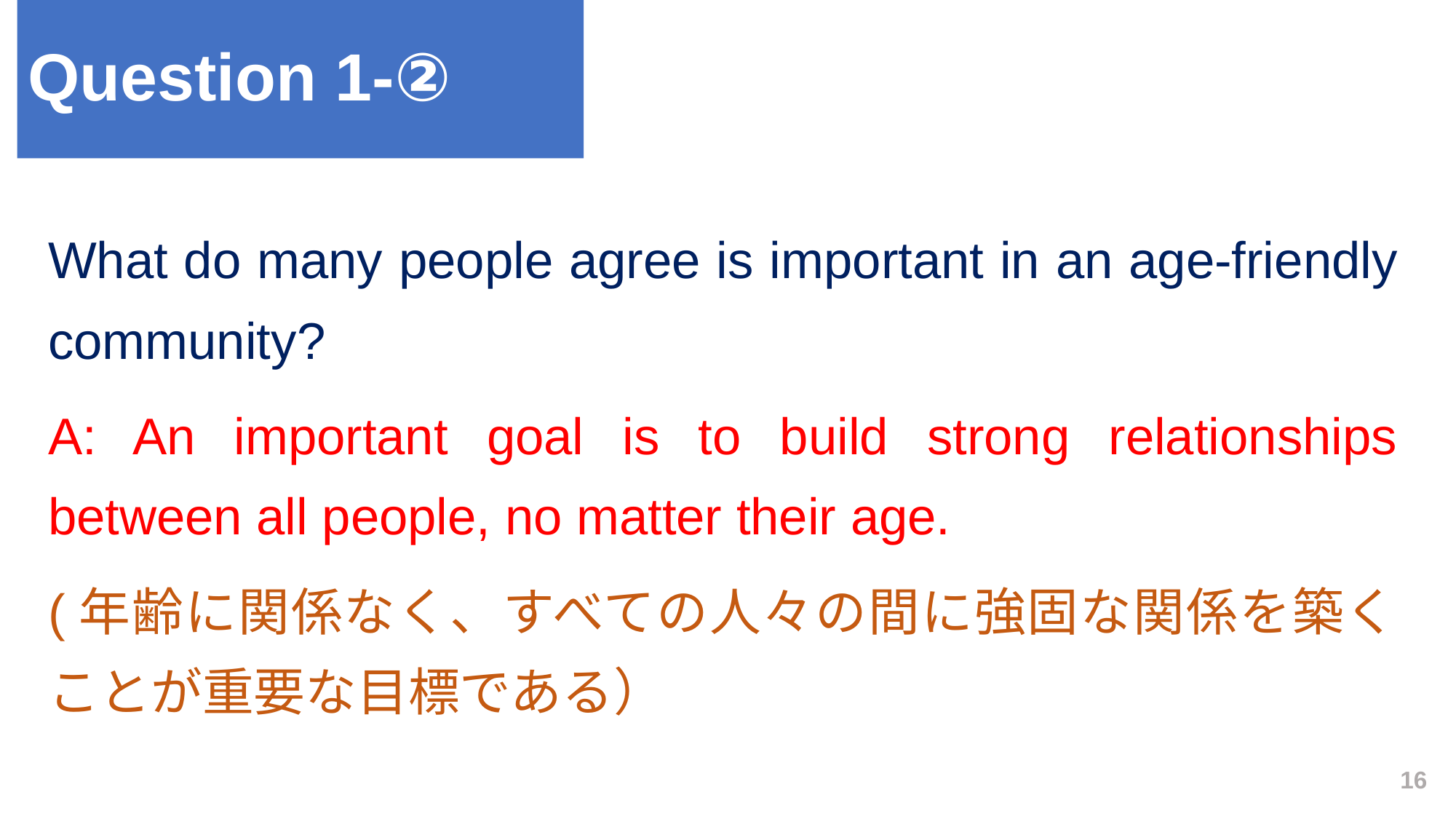

Question 1-②
What do many people agree is important in an age-friendly community?
A: An important goal is to build strong relationships between all people, no matter their age.
(年齢に関係なく、すべての人々の間に強固な関係を築くことが重要な目標である）